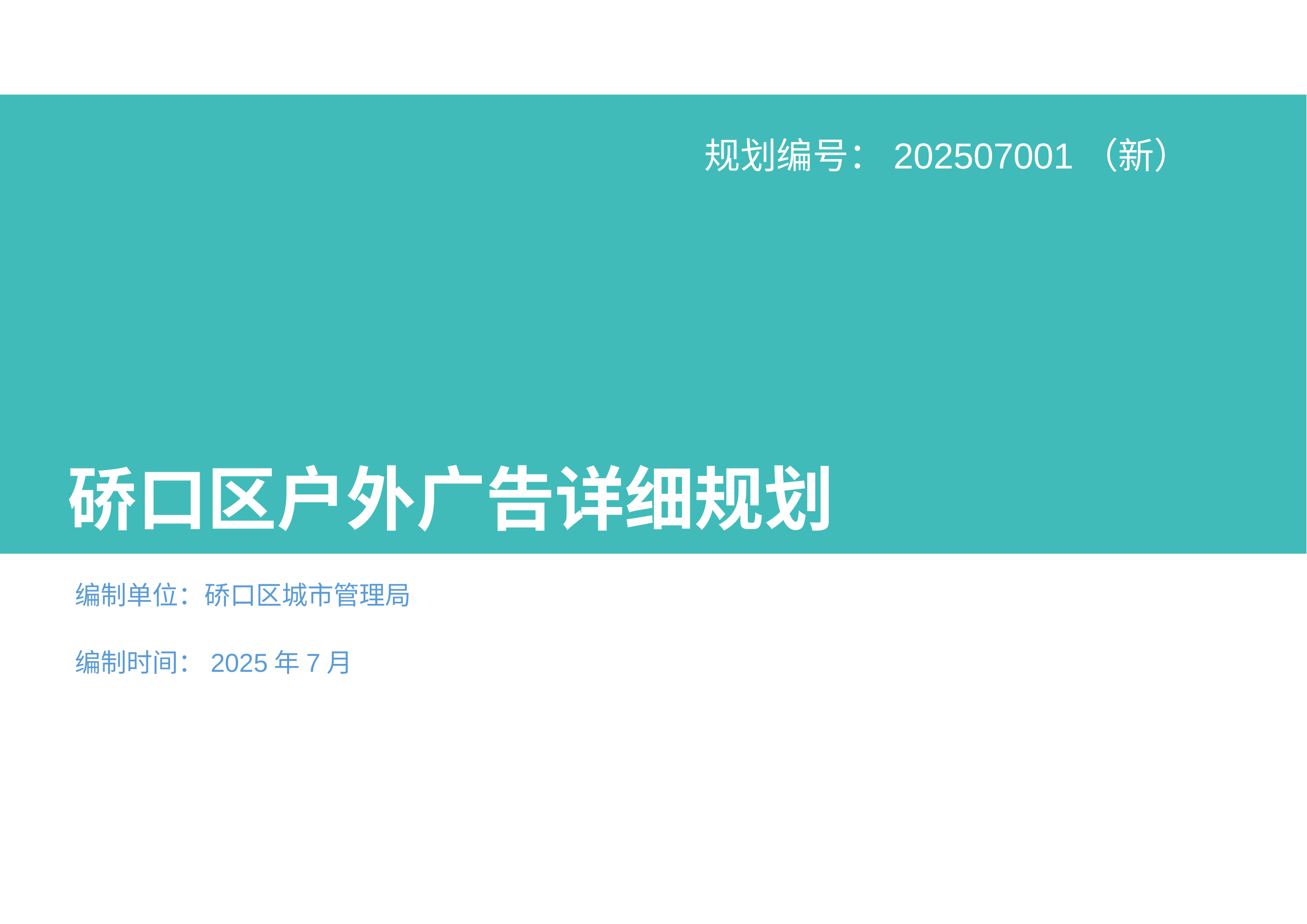

规划编号：202507001（新）
硚口区户外广告详细规划
编制单位：硚口区城市管理局
编制时间：2025年7月